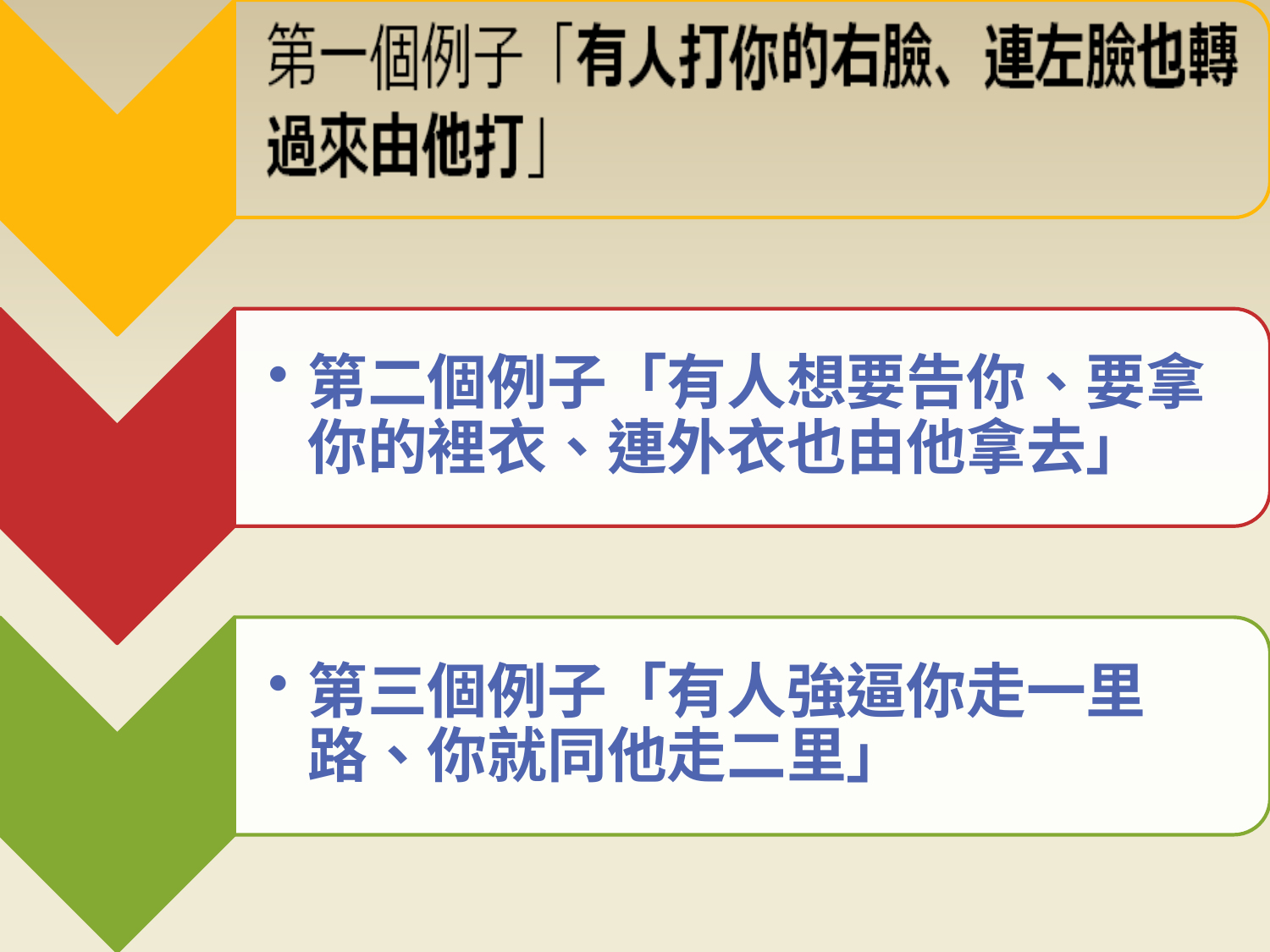

第二個例子「有人想要告你、要拿你的裡衣、連外衣也由他拿去」

第三個例子「有人強逼你走一里路、你就同他走二里」